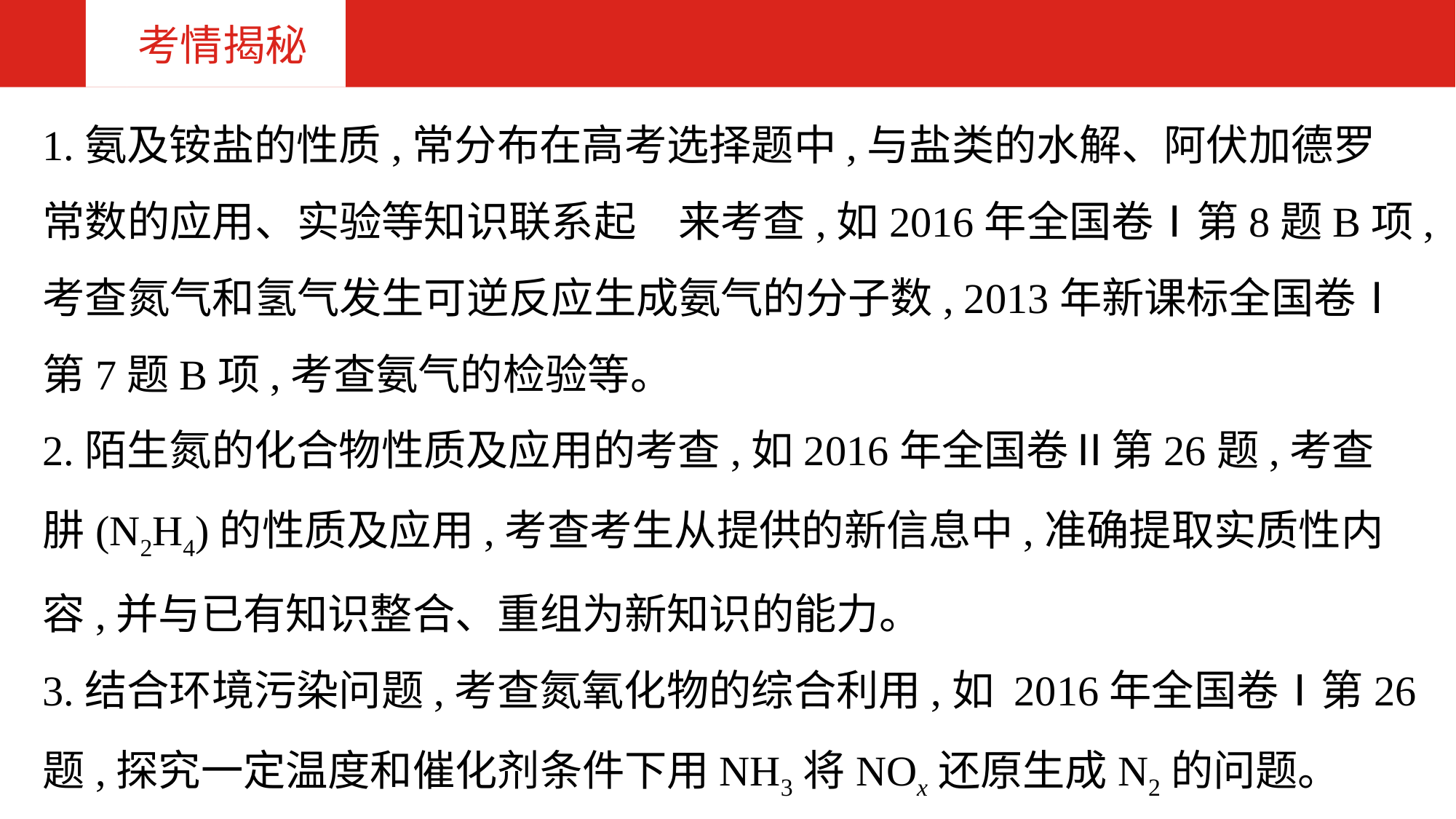

考情揭秘

1.氨及铵盐的性质,常分布在高考选择题中,与盐类的水解、阿伏加德罗常数的应用、实验等知识联系起　来考查,如2016年全国卷Ⅰ第8题B项,考查氮气和氢气发生可逆反应生成氨气的分子数, 2013年新课标全国卷Ⅰ第7题B项,考查氨气的检验等。
2.陌生氮的化合物性质及应用的考查,如2016年全国卷Ⅱ第26题,考查肼(N2H4)的性质及应用,考查考生从提供的新信息中,准确提取实质性内容,并与已有知识整合、重组为新知识的能力。
3.结合环境污染问题,考查氮氧化物的综合利用,如 2016年全国卷Ⅰ第26题,探究一定温度和催化剂条件下用NH3将NOx还原生成N2的问题。